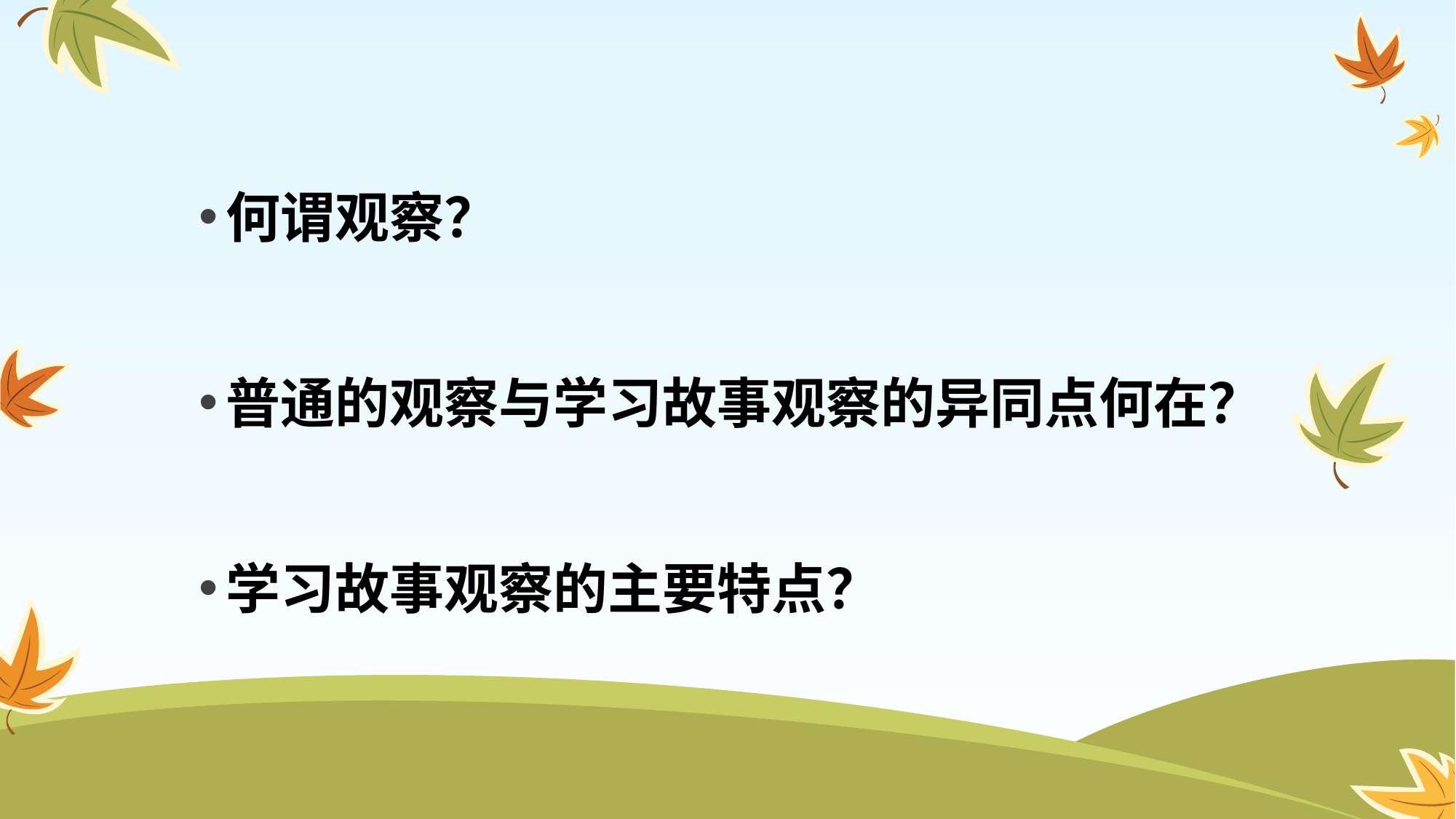

何谓观察？

普通的观察与学习故事观察的异同点何在？

学习故事观察的主要特点？